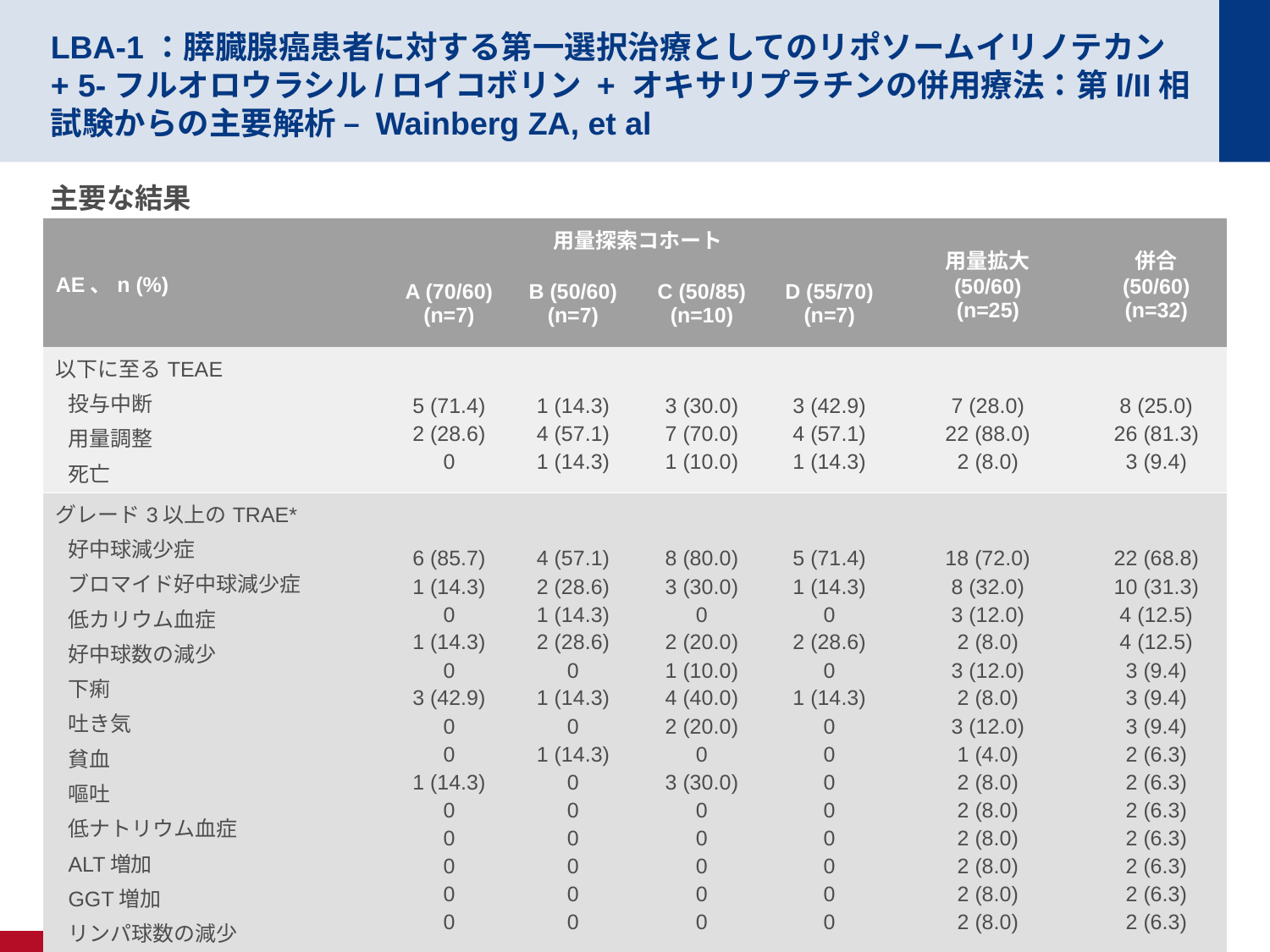

# LBA-1：膵臓腺癌患者に対する第一選択治療としてのリポソームイリノテカン + 5-フルオロウラシル/ロイコボリン + オキサリプラチンの併用療法：第I/II相試験からの主要解析 – Wainberg ZA, et al
主要な結果

| AE、n (%) | 用量探索コホート |  |  |  | 用量拡大 (50/60) (n=25) | 併合 (50/60) (n=32) |
| --- | --- | --- | --- | --- | --- | --- |
|  | A (70/60) (n=7) | B (50/60) (n=7) | C (50/85) (n=10) | D (55/70) (n=7) |  |  |
| 以下に至るTEAE 投与中断 用量調整 死亡 | 5 (71.4) 2 (28.6) 0 | 1 (14.3) 4 (57.1) 1 (14.3) | 3 (30.0) 7 (70.0) 1 (10.0) | 3 (42.9) 4 (57.1) 1 (14.3) | 7 (28.0) 22 (88.0) 2 (8.0) | 8 (25.0) 26 (81.3) 3 (9.4) |
| グレード3以上のTRAE\* 好中球減少症 ブロマイド好中球減少症 低カリウム血症 好中球数の減少 下痢 吐き気 貧血 嘔吐 低ナトリウム血症 ALT増加 GGT増加 リンパ球数の減少 白血球数の減少 | 6 (85.7) 1 (14.3) 0 1 (14.3) 0 3 (42.9) 0 0 1 (14.3) 0 0 0 0 0 | 4 (57.1) 2 (28.6) 1 (14.3) 2 (28.6) 0 1 (14.3) 0 1 (14.3) 0 0 0 0 0 0 | 8 (80.0) 3 (30.0) 0 2 (20.0) 1 (10.0) 4 (40.0) 2 (20.0) 0 3 (30.0) 0 0 0 0 0 | 5 (71.4) 1 (14.3) 0 2 (28.6) 0 1 (14.3) 0 0 0 0 0 0 0 0 | 18 (72.0) 8 (32.0) 3 (12.0) 2 (8.0) 3 (12.0) 2 (8.0) 3 (12.0) 1 (4.0) 2 (8.0) 2 (8.0) 2 (8.0) 2 (8.0) 2 (8.0) 2 (8.0) | 22 (68.8) 10 (31.3) 4 (12.5) 4 (12.5) 3 (9.4) 3 (9.4) 3 (9.4) 2 (6.3) 2 (6.3) 2 (6.3) 2 (6.3) 2 (6.3) 2 (6.3) 2 (6.3) |
*併合した50/60の集団における患者の5%以上
Wainberg ZA, et al.Ann Oncol 2020;31(補遺):要旨 LBA-1